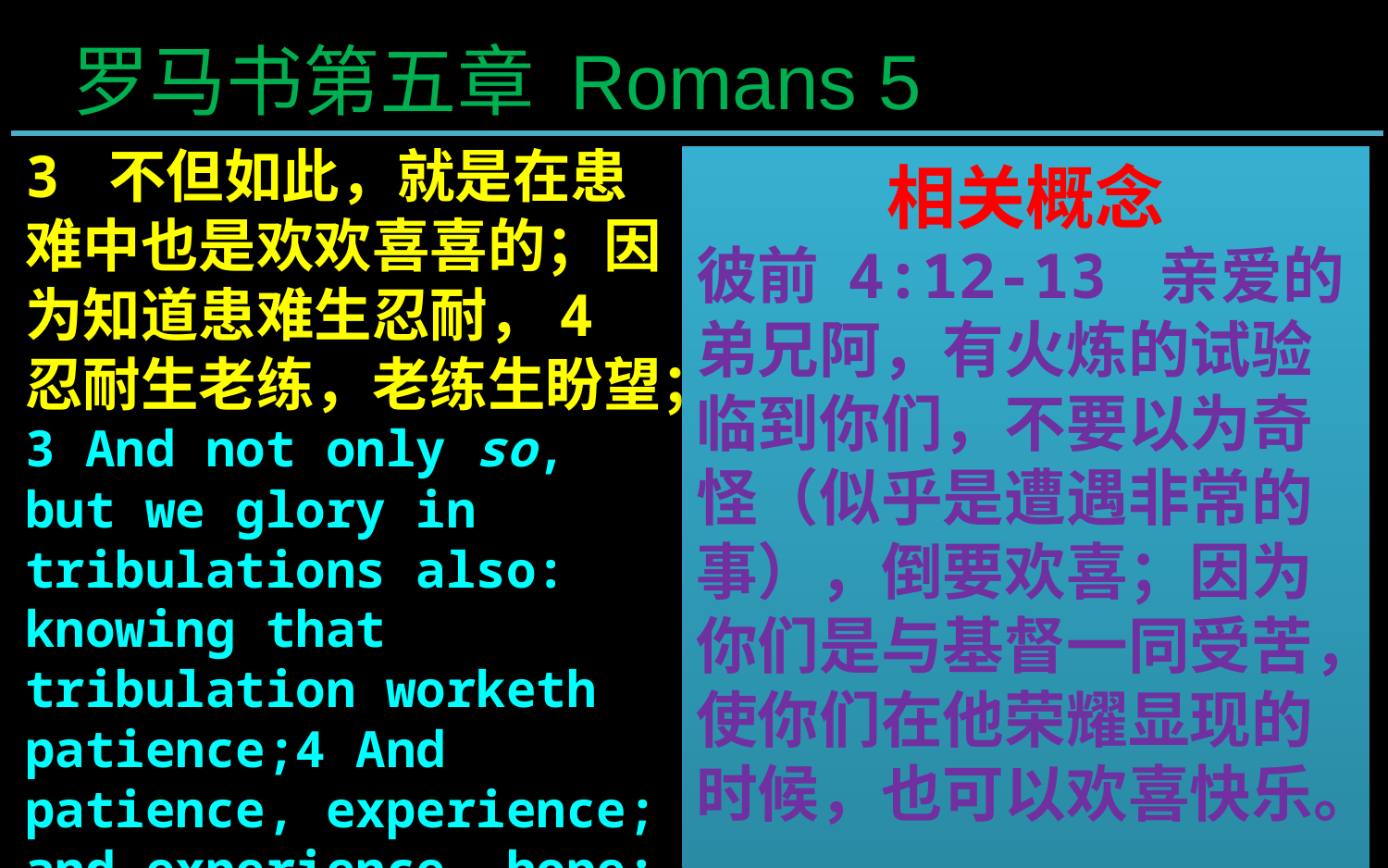

罗马书第五章 Romans 5
3 不但如此，就是在患难中也是欢欢喜喜的；因为知道患难生忍耐，4 忍耐生老练，老练生盼望；
3 And not only so, but we glory in tribulations also: knowing that tribulation worketh patience;4 And patience, experience; and experience, hope:
相关概念
彼前 4:12-13 亲爱的弟兄阿，有火炼的试验临到你们，不要以为奇怪（似乎是遭遇非常的事），倒要欢喜；因为你们是与基督一同受苦，使你们在他荣耀显现的时候，也可以欢喜快乐。